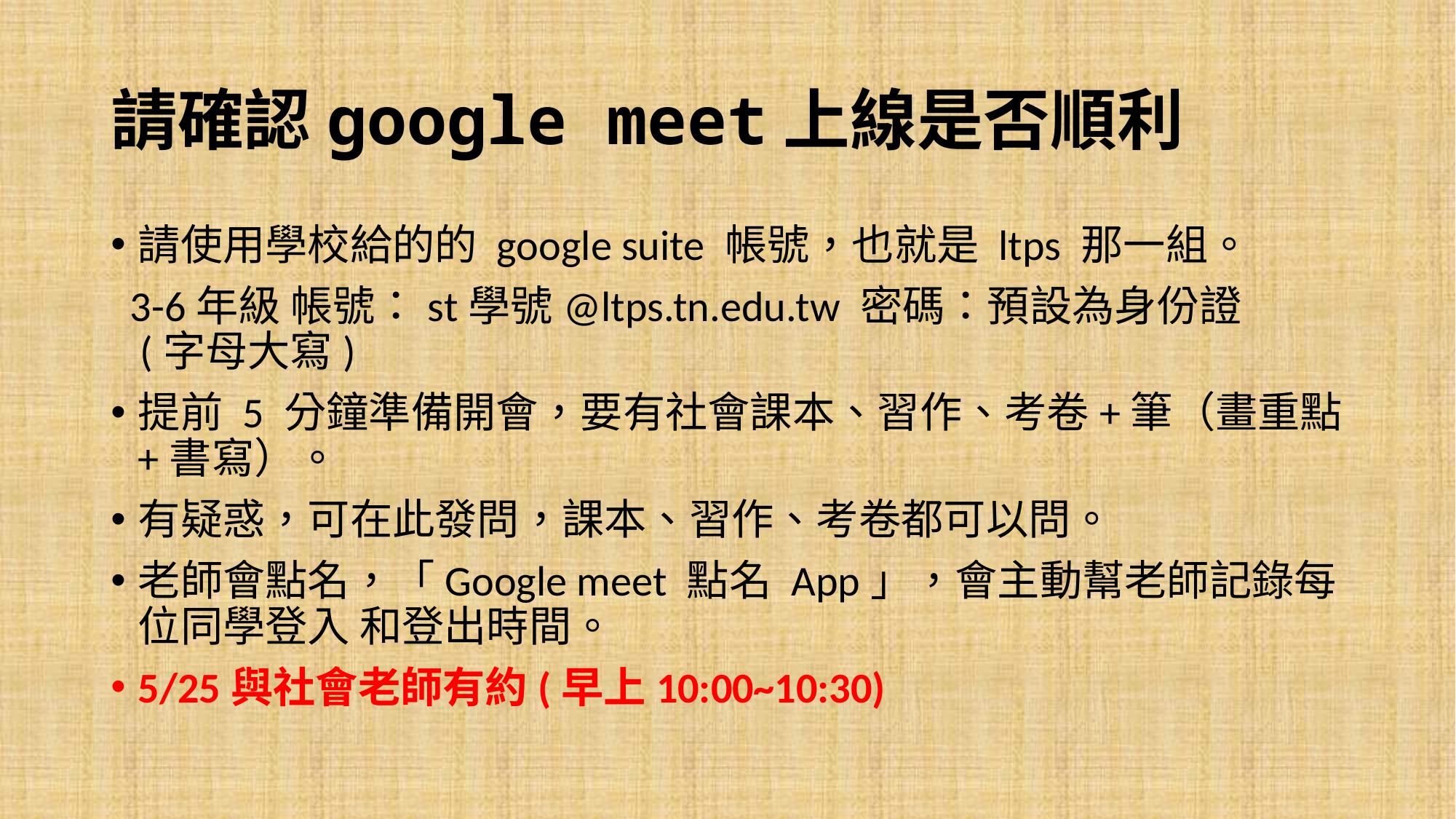

# 請確認google meet上線是否順利
請使用學校給的的 google suite 帳號，也就是 ltps 那一組。
  3-6年級 帳號：st學號@ltps.tn.edu.tw 密碼：預設為身份證
  (字母大寫)
提前 5 分鐘準備開會，要有社會課本、習作、考卷+筆（畫重點+書寫）。
有疑惑，可在此發問，課本、習作、考卷都可以問。
老師會點名，「Google meet 點名 App」，會主動幫老師記錄每位同學登入 和登出時間。
5/25與社會老師有約(早上10:00~10:30)